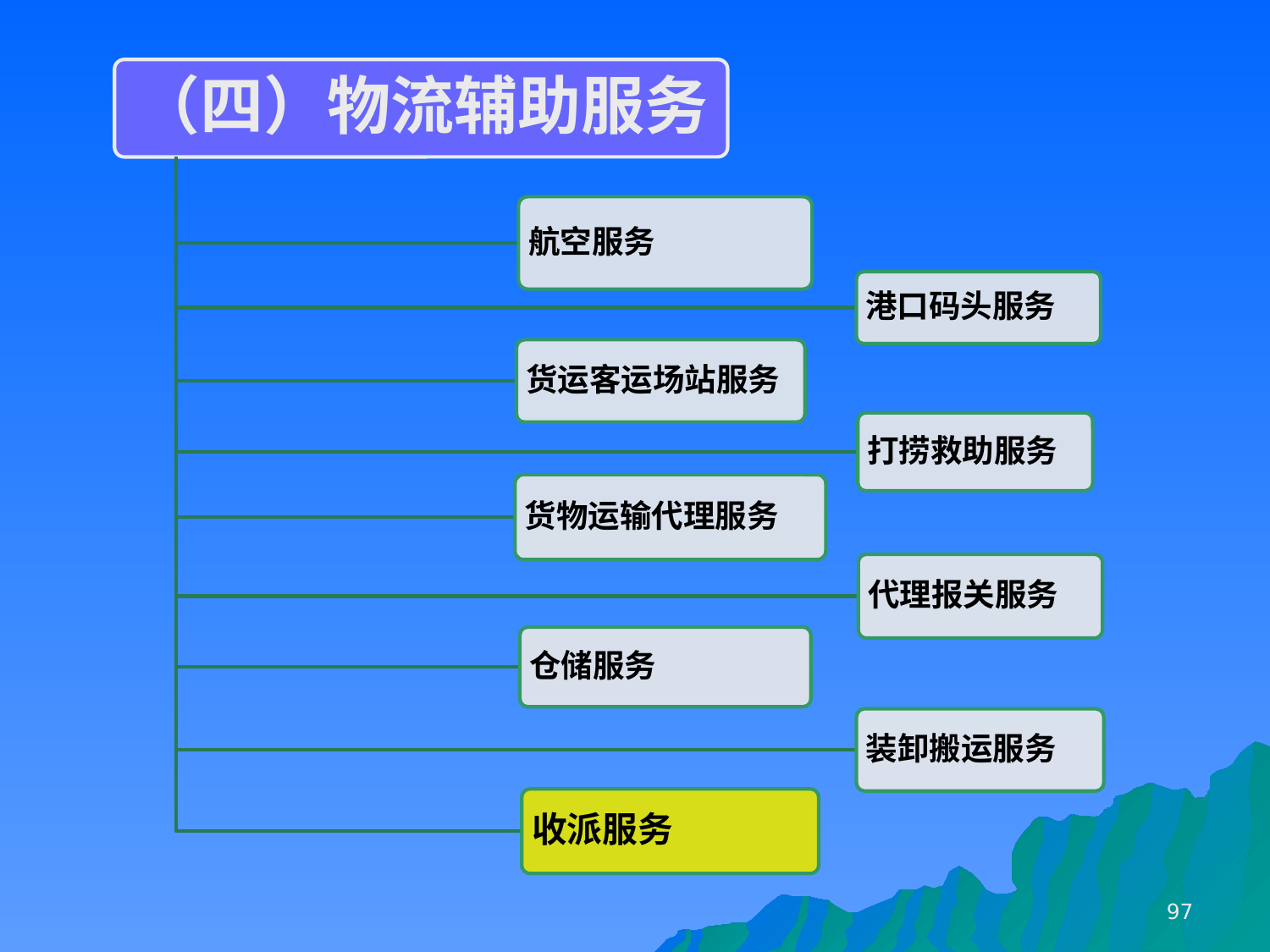

（四）物流辅助服务
航空服务
港口码头服务
货运客运场站服务
打捞救助服务
货物运输代理服务
代理报关服务
仓储服务
装卸搬运服务
收派服务
97